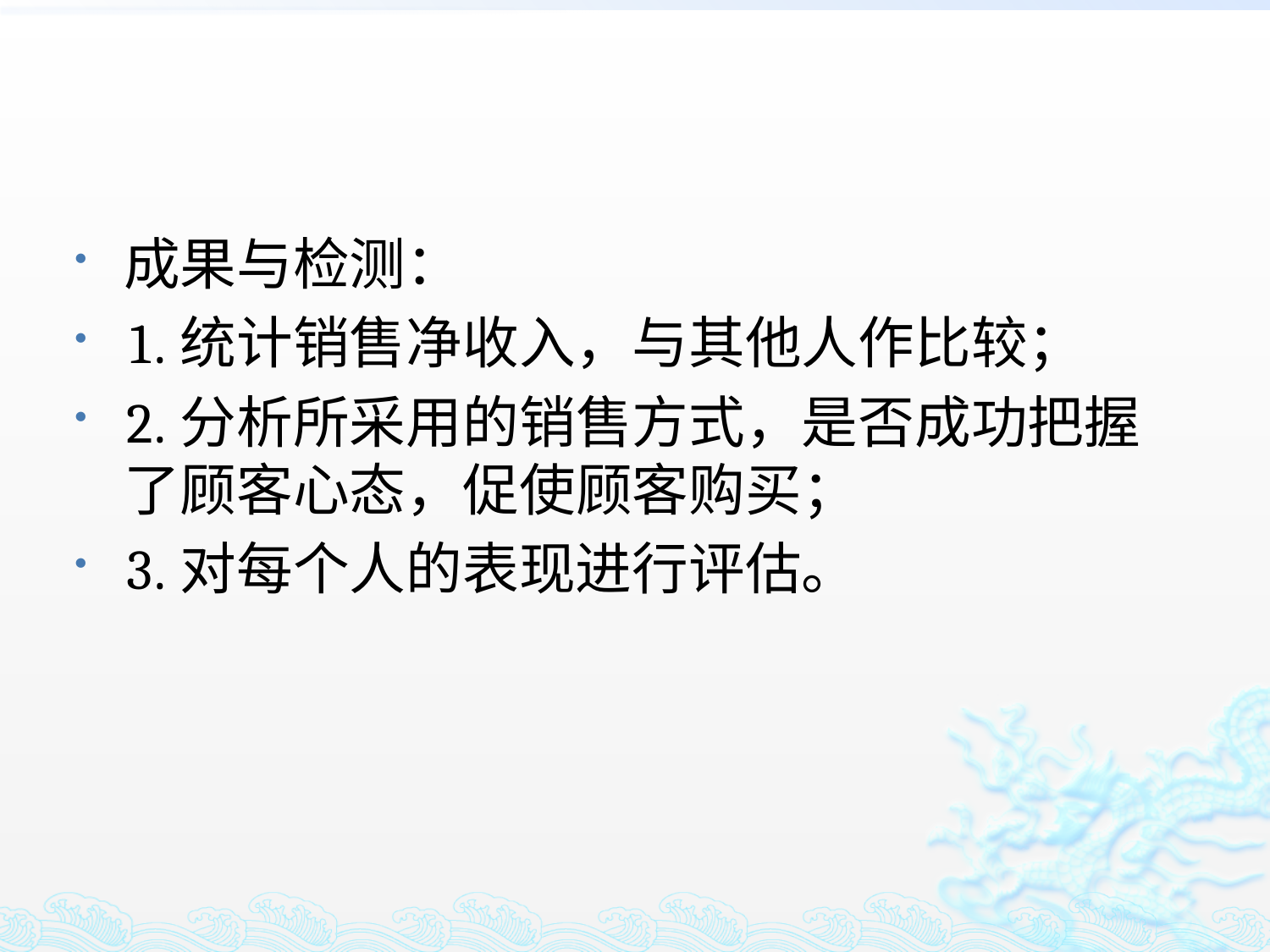

#
成果与检测：
1.统计销售净收入，与其他人作比较；
2.分析所采用的销售方式，是否成功把握了顾客心态，促使顾客购买；
3.对每个人的表现进行评估。